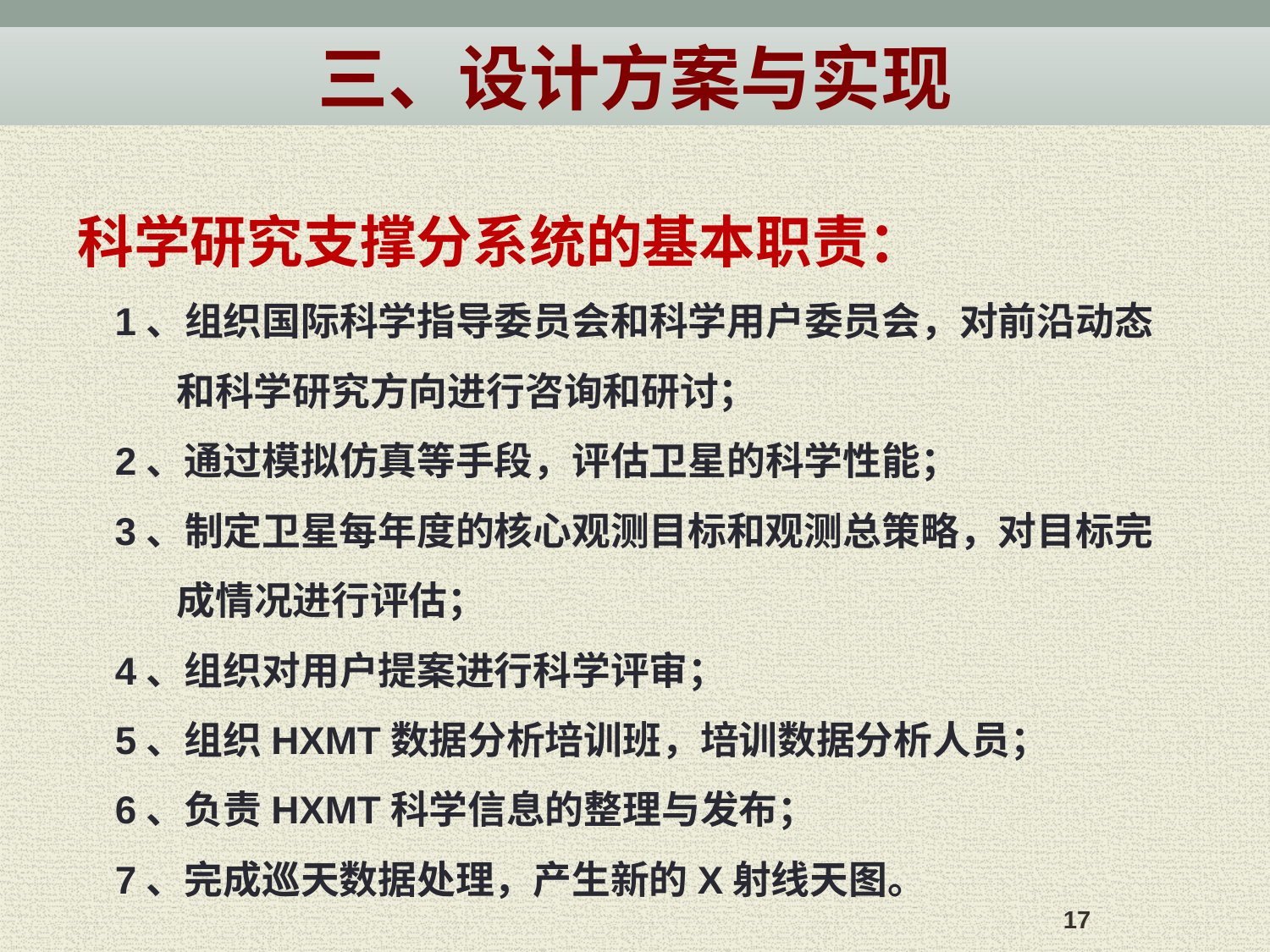

三、设计方案与实现
科学研究支撑分系统的基本职责：
1、组织国际科学指导委员会和科学用户委员会，对前沿动态和科学研究方向进行咨询和研讨；
2、通过模拟仿真等手段，评估卫星的科学性能；
3、制定卫星每年度的核心观测目标和观测总策略，对目标完成情况进行评估；
4、组织对用户提案进行科学评审；
5、组织HXMT数据分析培训班，培训数据分析人员；
6、负责HXMT科学信息的整理与发布；
7、完成巡天数据处理，产生新的X射线天图。
17